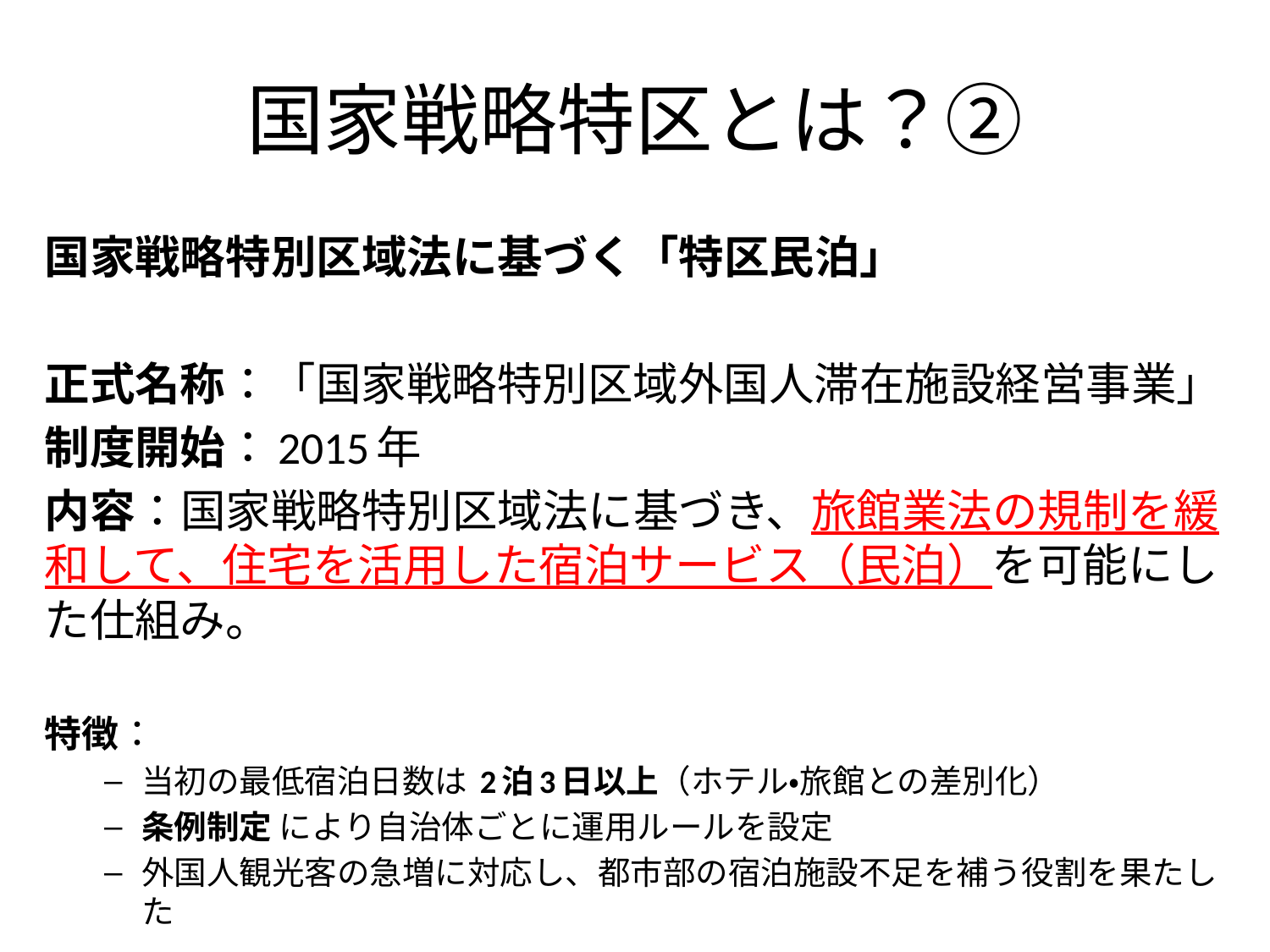

# 国家戦略特区とは？②
国家戦略特別区域法に基づく「特区民泊」

正式名称：「国家戦略特別区域外国人滞在施設経営事業」
制度開始：2015年
内容：国家戦略特別区域法に基づき、旅館業法の規制を緩和して、住宅を活用した宿泊サービス（民泊）を可能にした仕組み。

特徴：
当初の最低宿泊日数は 2泊3日以上（ホテル・旅館との差別化）
条例制定 により自治体ごとに運用ルールを設定
外国人観光客の急増に対応し、都市部の宿泊施設不足を補う役割を果たした